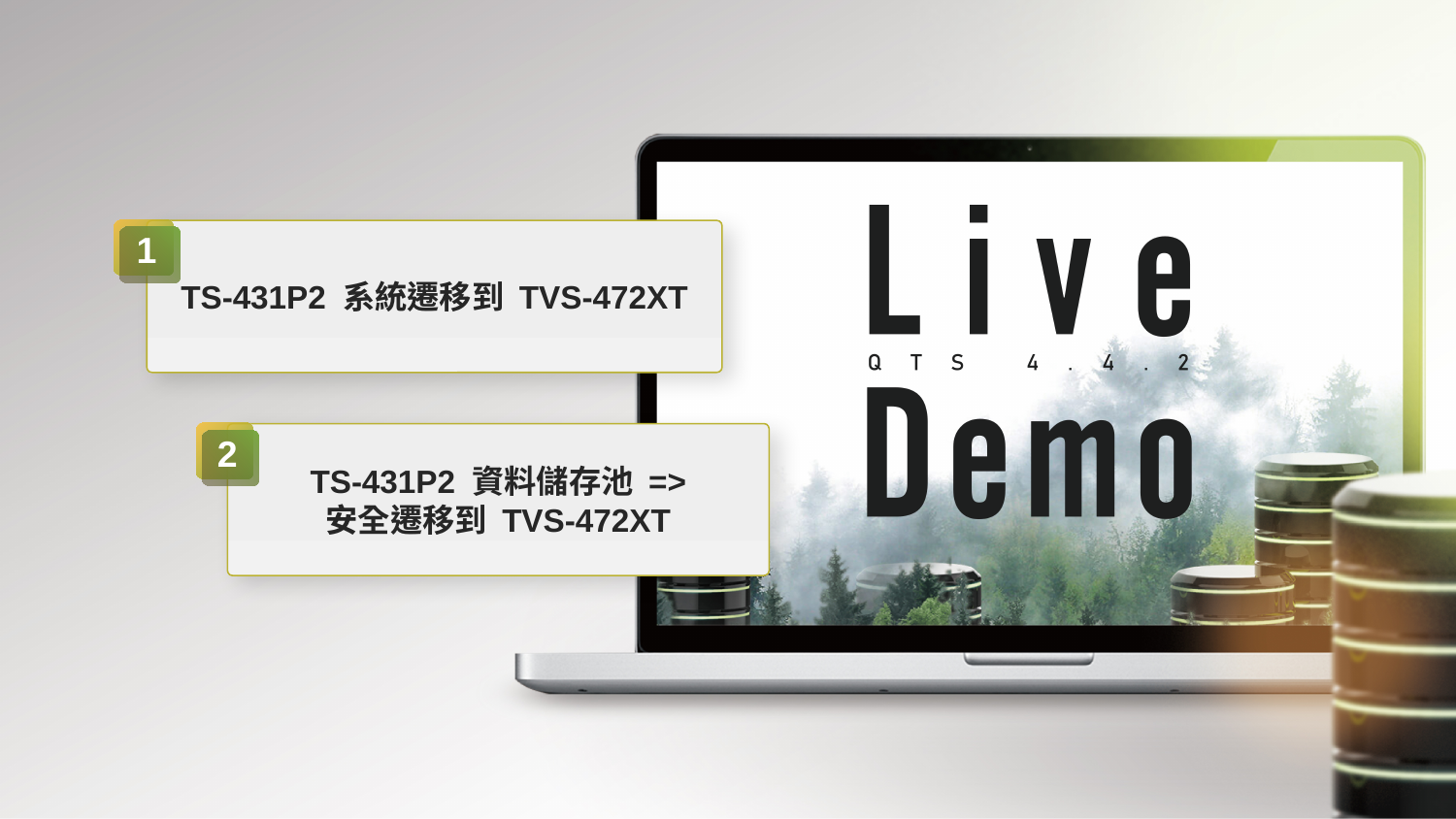

1

TS-431P2 系統遷移到 TVS-472XT

2

TS-431P2 資料儲存池 =>
安全遷移到 TVS-472XT